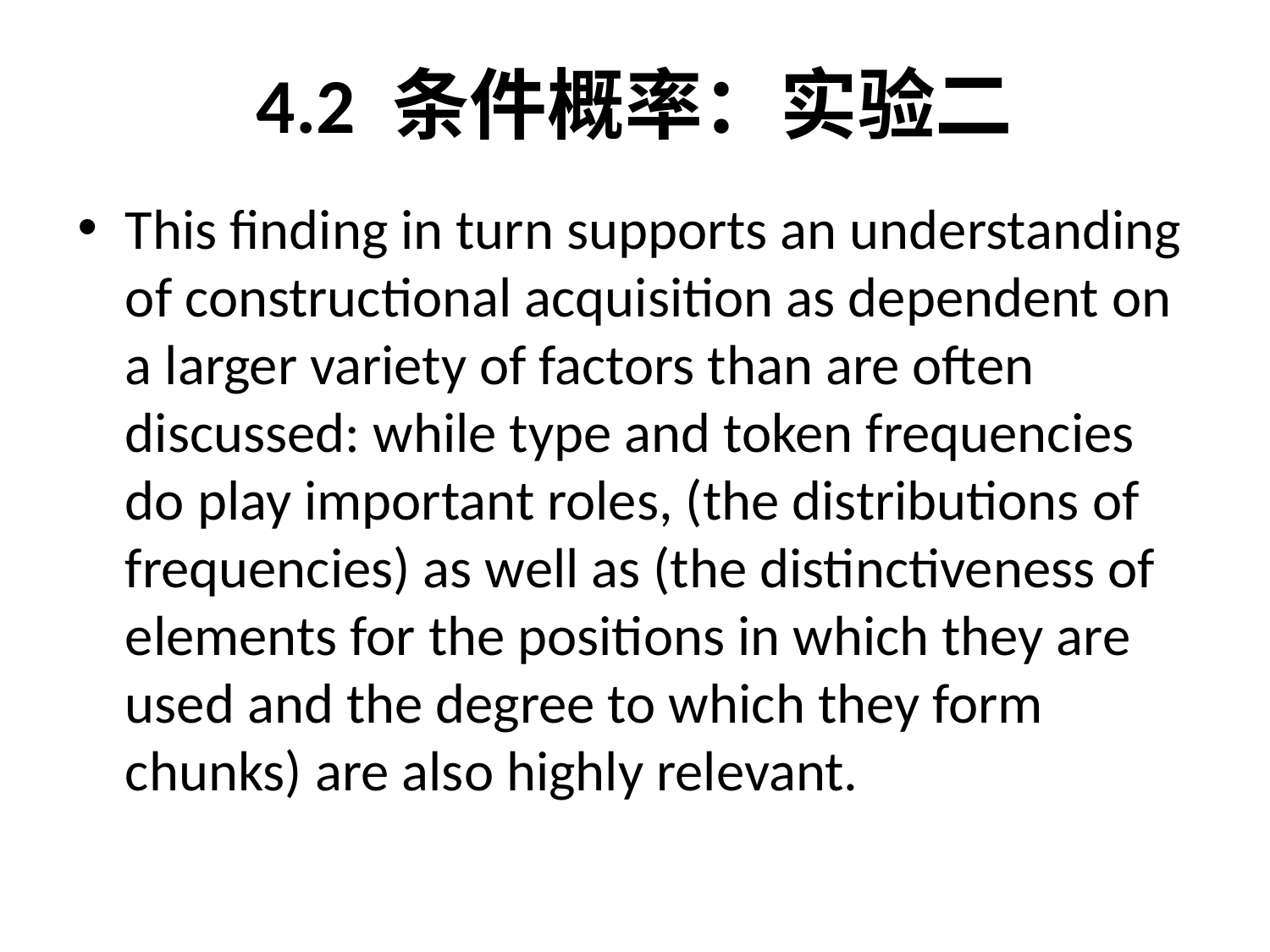

# 4.2 条件概率：实验二
This finding in turn supports an understanding of constructional acquisition as dependent on a larger variety of factors than are often discussed: while type and token frequencies do play important roles, (the distributions of frequencies) as well as (the distinctiveness of elements for the positions in which they are used and the degree to which they form chunks) are also highly relevant.